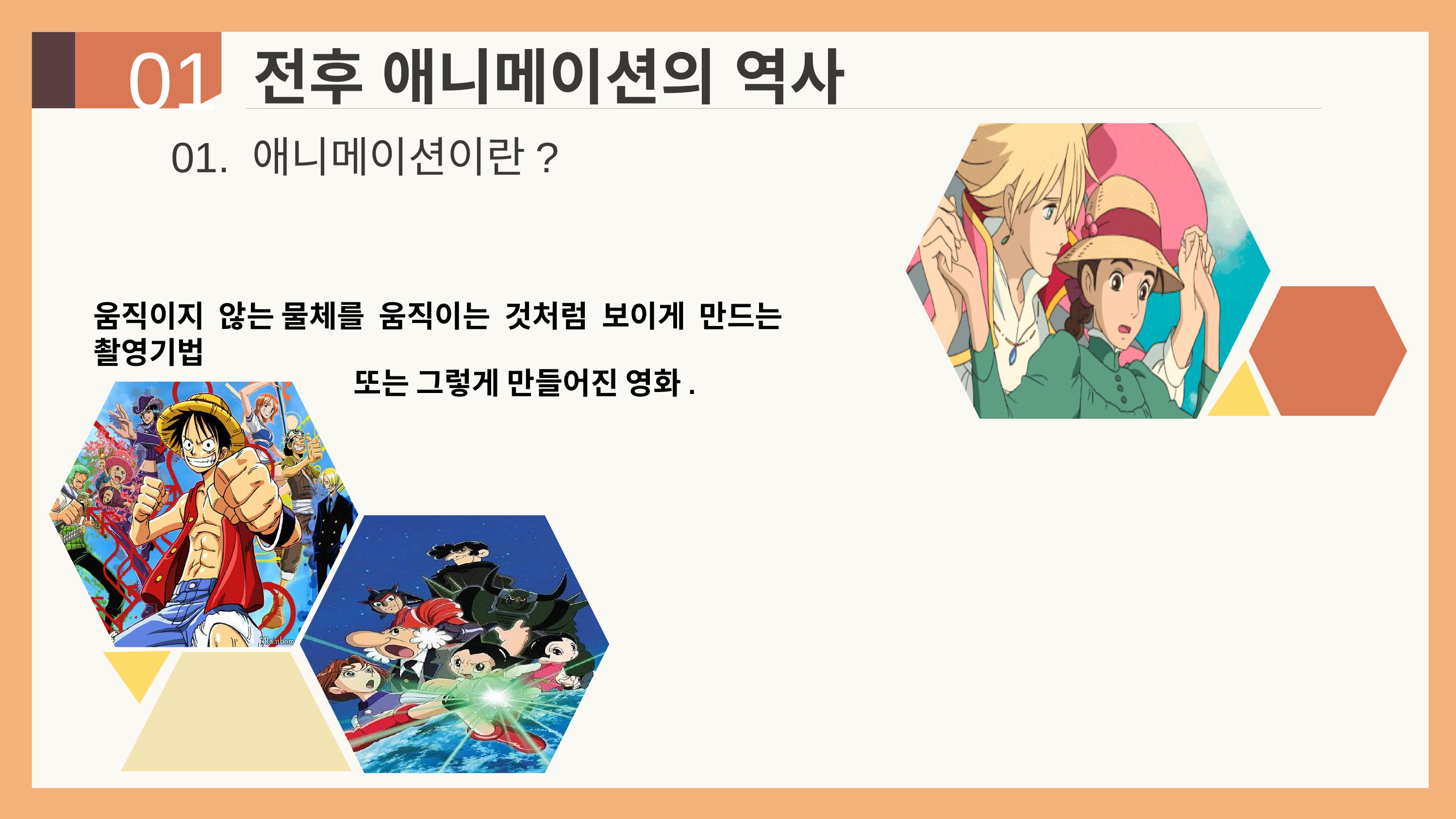

전후 애니메이션의 역사
01

01. 애니메이션이란?

움직이지  않는 물체를  움직이는  것처럼  보이게  만드는  촬영기법

또는 그렇게 만들어진 영화.